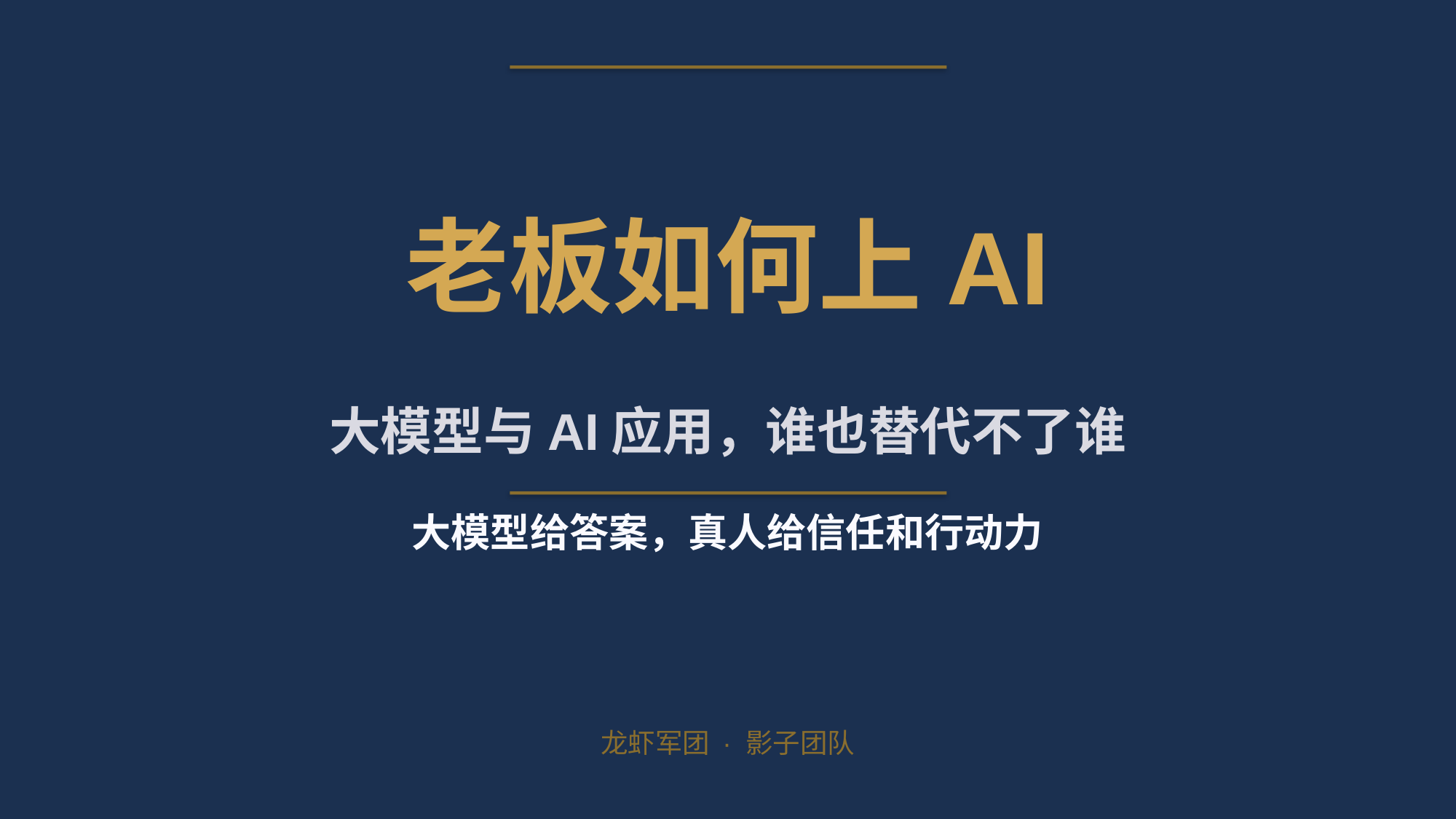

老板如何上AI
大模型与AI应用，谁也替代不了谁

大模型给答案，真人给信任和行动力
龙虾军团 · 影子团队